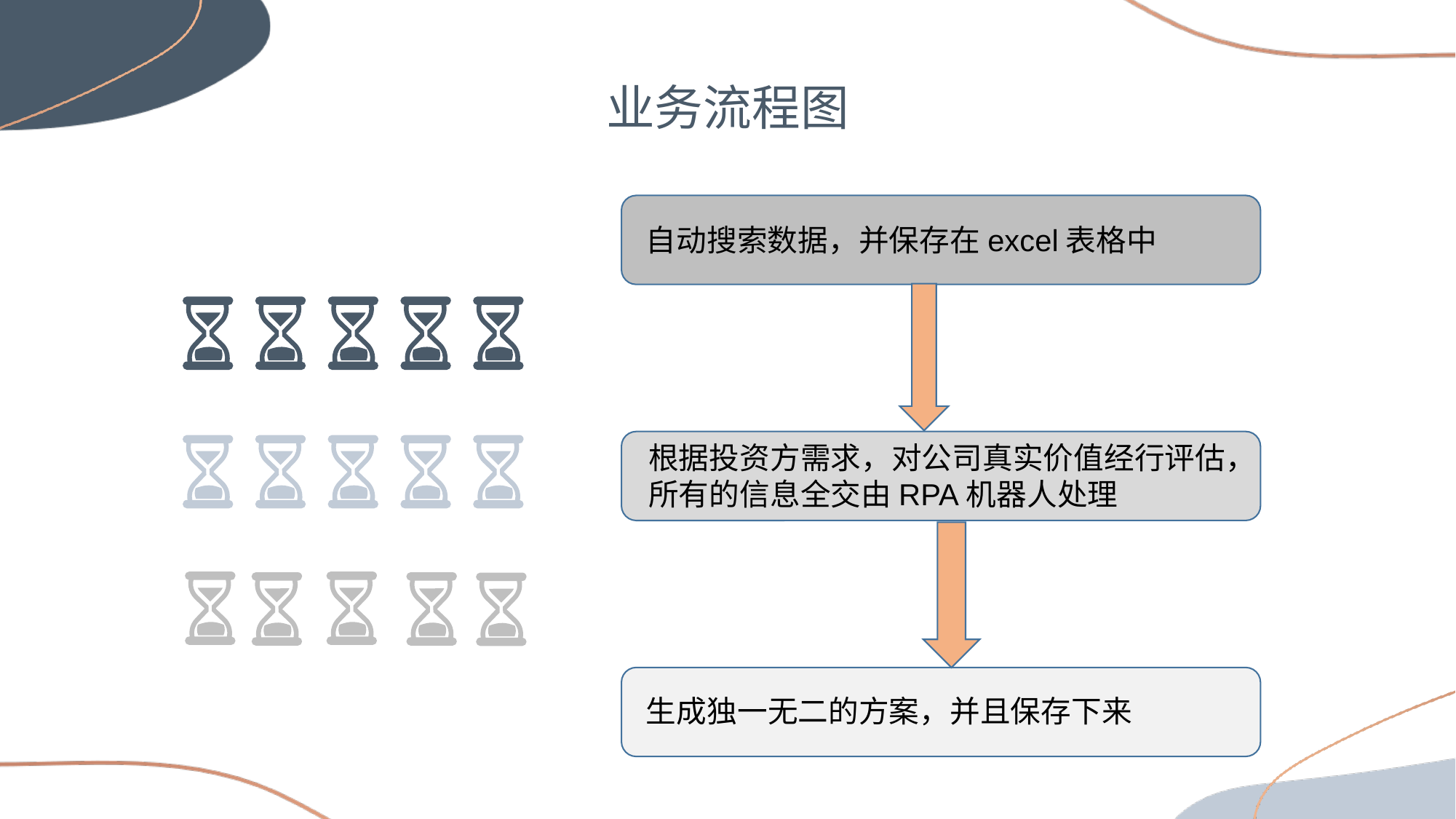

业务流程图

自动搜索数据，并保存在excel表格中

根据投资方需求，对公司真实价值经行评估，所有的信息全交由RPA机器人处理

生成独一无二的方案，并且保存下来